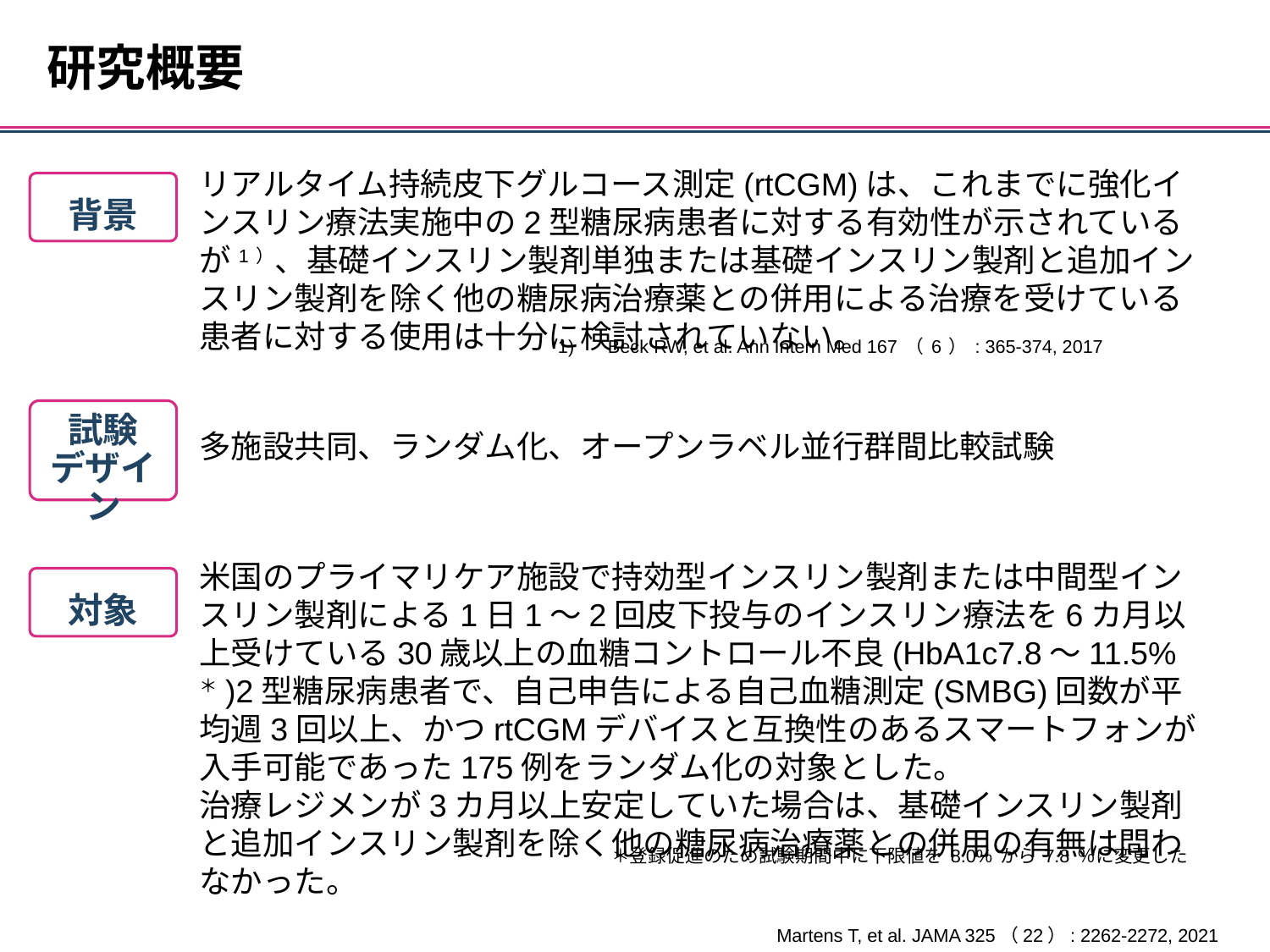

研究概要
リアルタイム持続皮下グルコース測定(rtCGM)は、これまでに強化インスリン療法実施中の2型糖尿病患者に対する有効性が示されているが1）、基礎インスリン製剤単独または基礎インスリン製剤と追加インスリン製剤を除く他の糖尿病治療薬との併用による治療を受けている患者に対する使用は十分に検討されていない。

背景
1)　Beck RW, et al. Ann Intern Med 167（6）: 365-374, 2017

試験
デザイン
多施設共同、ランダム化、オープンラベル並行群間比較試験
米国のプライマリケア施設で持効型インスリン製剤または中間型インスリン製剤による1日1～2回皮下投与のインスリン療法を6カ月以上受けている30歳以上の血糖コントロール不良(HbA1c7.8～11.5%＊)2型糖尿病患者で、自己申告による自己血糖測定(SMBG)回数が平均週3回以上、かつrtCGMデバイスと互換性のあるスマートフォンが入手可能であった175例をランダム化の対象とした。
治療レジメンが3カ月以上安定していた場合は、基礎インスリン製剤と追加インスリン製剤を除く他の糖尿病治療薬との併用の有無は問わなかった。

対象
＊登録促進のため試験期間中に下限値を8.0%から7.8％に変更した
Martens T, et al. JAMA 325（22）: 2262-2272, 2021